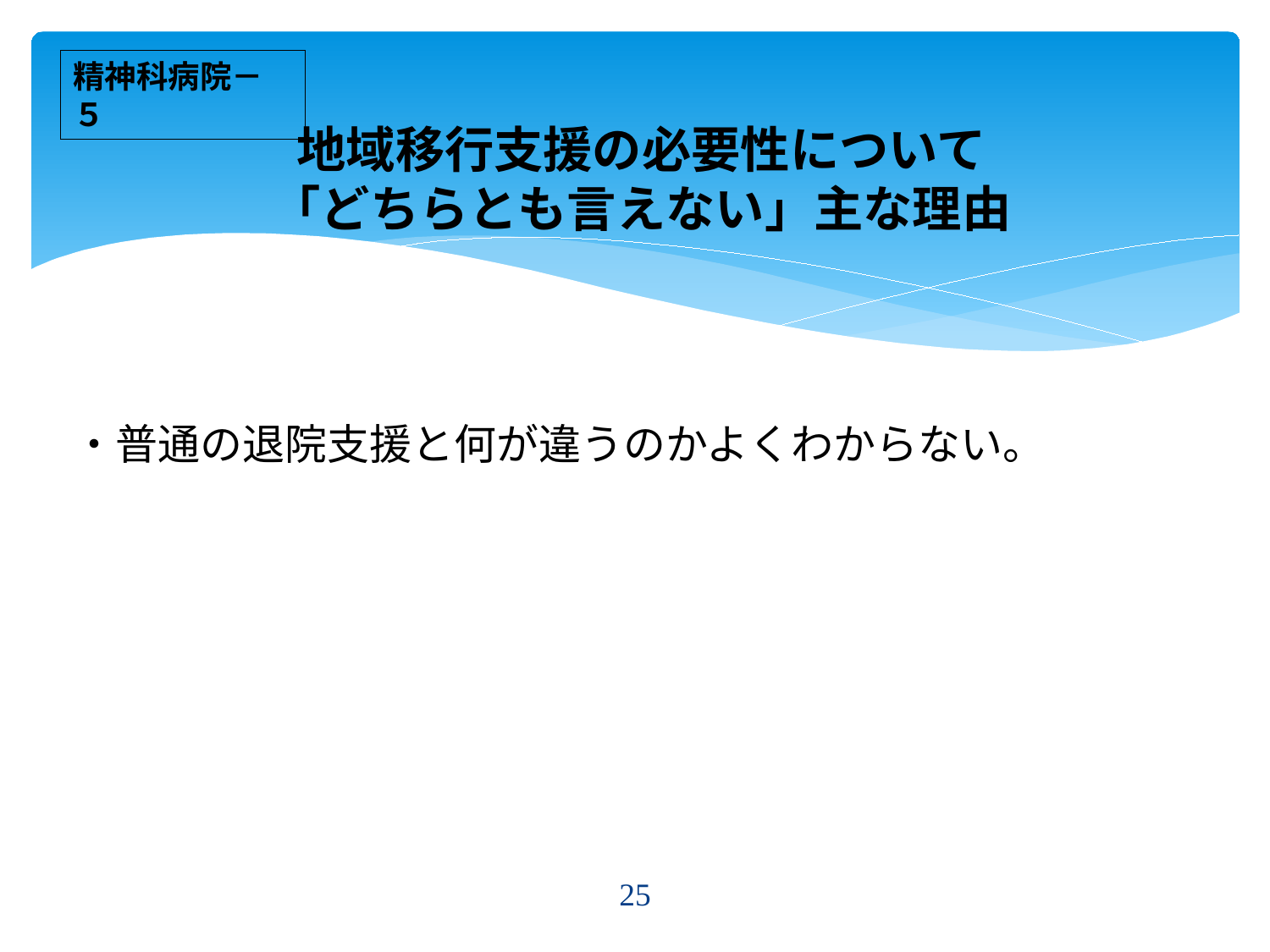

精神科病院－５
# 地域移行支援の必要性について 「どちらとも言えない」主な理由
・普通の退院支援と何が違うのかよくわからない。
25